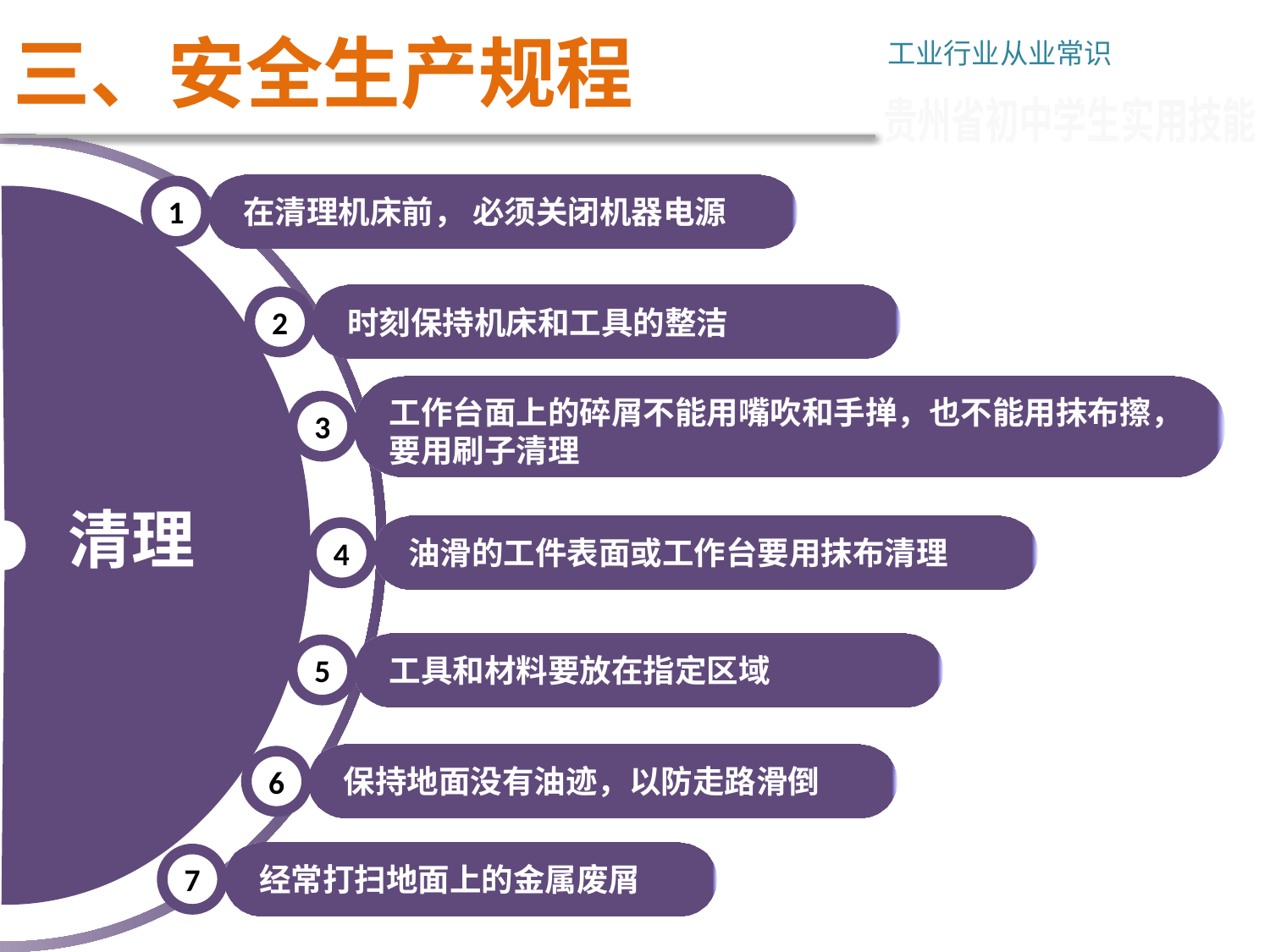

# 三、安全生产规程
工业行业从业常识
贵州省初中学生实用技能

1
在清理机床前， 必须关闭机器电源

2
时刻保持机床和工具的整洁

3
工作台面上的碎屑不能用嘴吹和手掸，也不能用抹布擦，要用刷子清理
在清理机床前， 必须关闭机器电源
清理

4
油滑的工件表面或工作台要用抹布清理

5
工具和材料要放在指定区域

6
保持地面没有油迹，以防走路滑倒

7
经常打扫地面上的金属废屑